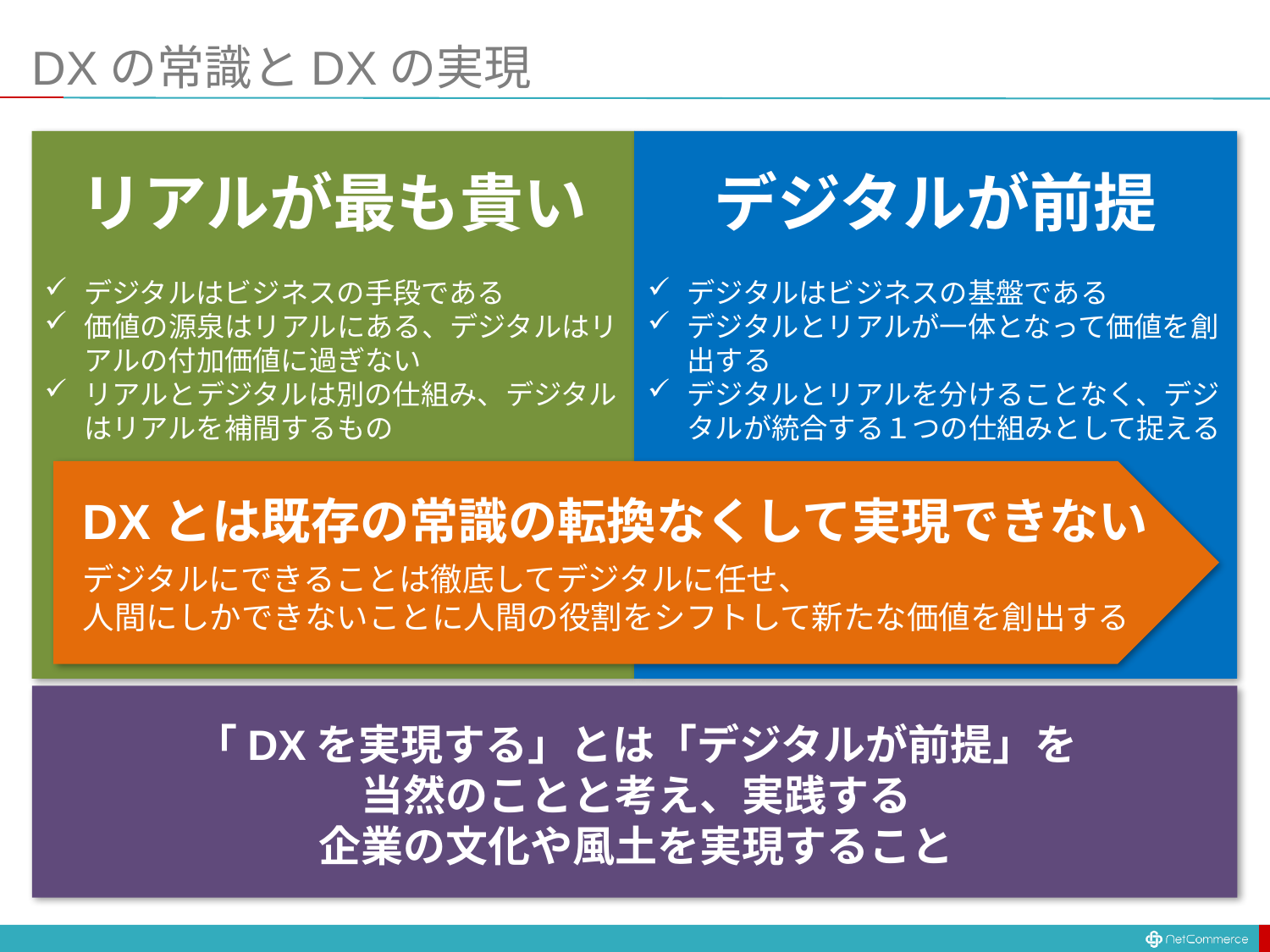

# DXの常識とDXの実現

デジタルが前提
リアルが最も貴い
デジタルはビジネスの基盤である
デジタルとリアルが一体となって価値を創出する
デジタルとリアルを分けることなく、デジタルが統合する１つの仕組みとして捉える
デジタルはビジネスの手段である
価値の源泉はリアルにある、デジタルはリアルの付加価値に過ぎない
リアルとデジタルは別の仕組み、デジタルはリアルを補間するもの

DXとは既存の常識の転換なくして実現できない
デジタルにできることは徹底してデジタルに任せ、
人間にしかできないことに人間の役割をシフトして新たな価値を創出する

「DXを実現する」とは「デジタルが前提」を
当然のことと考え、実践する
企業の文化や風土を実現すること